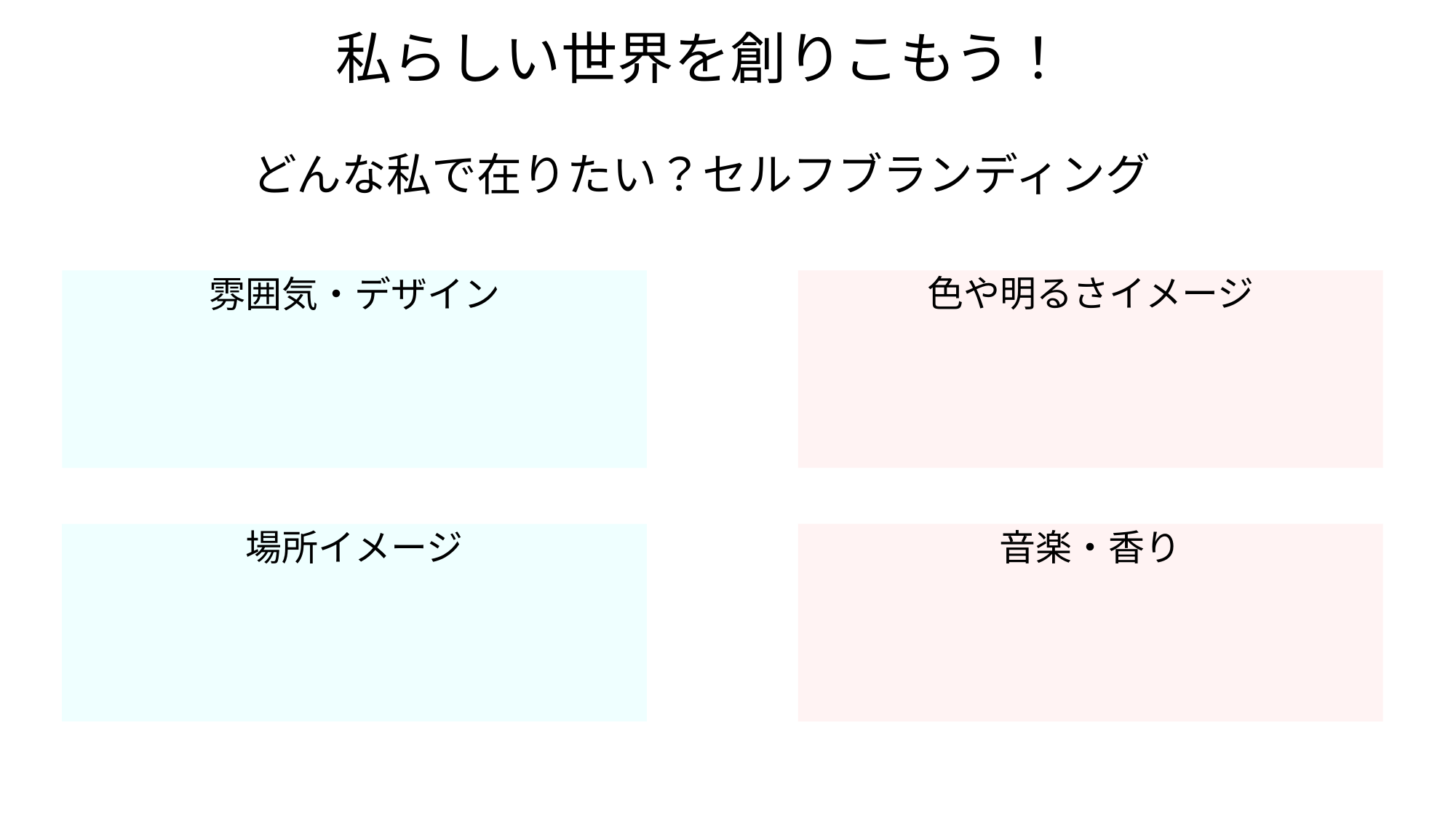

# 私らしい世界を創りこもう！ どんな私で在りたい？セルフブランディング
雰囲気・デザイン
色や明るさイメージ
場所イメージ
音楽・香り